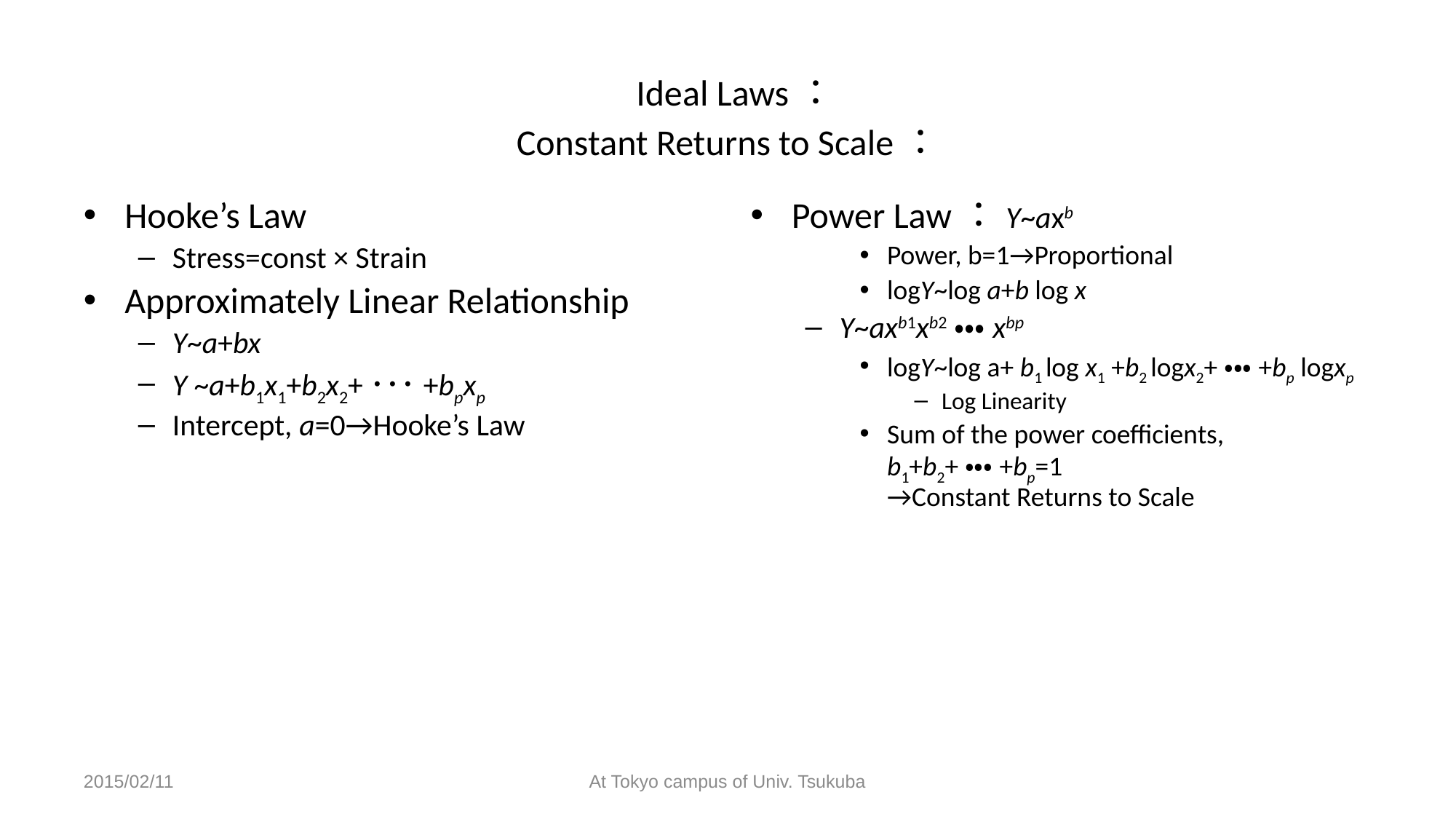

# Ideal Laws： Constant Returns to Scale：
Hooke’s Law
Stress=const × Strain
Approximately Linear Relationship
Y~a+bx
Y ~a+b1x1+b2x2+･･･+bpxp
Intercept, a=0→Hooke’s Law
Power Law：Y~axb
Power, b=1→Proportional
logY~log a+b log x
Y~axb1xb2・・・xbp
logY~log a+ b1 log x1 +b2 logx2+・・・+bp logxp
Log Linearity
Sum of the power coefficients,
b1+b2+・・・+bp=1
→Constant Returns to Scale
2015/02/11
At Tokyo campus of Univ. Tsukuba